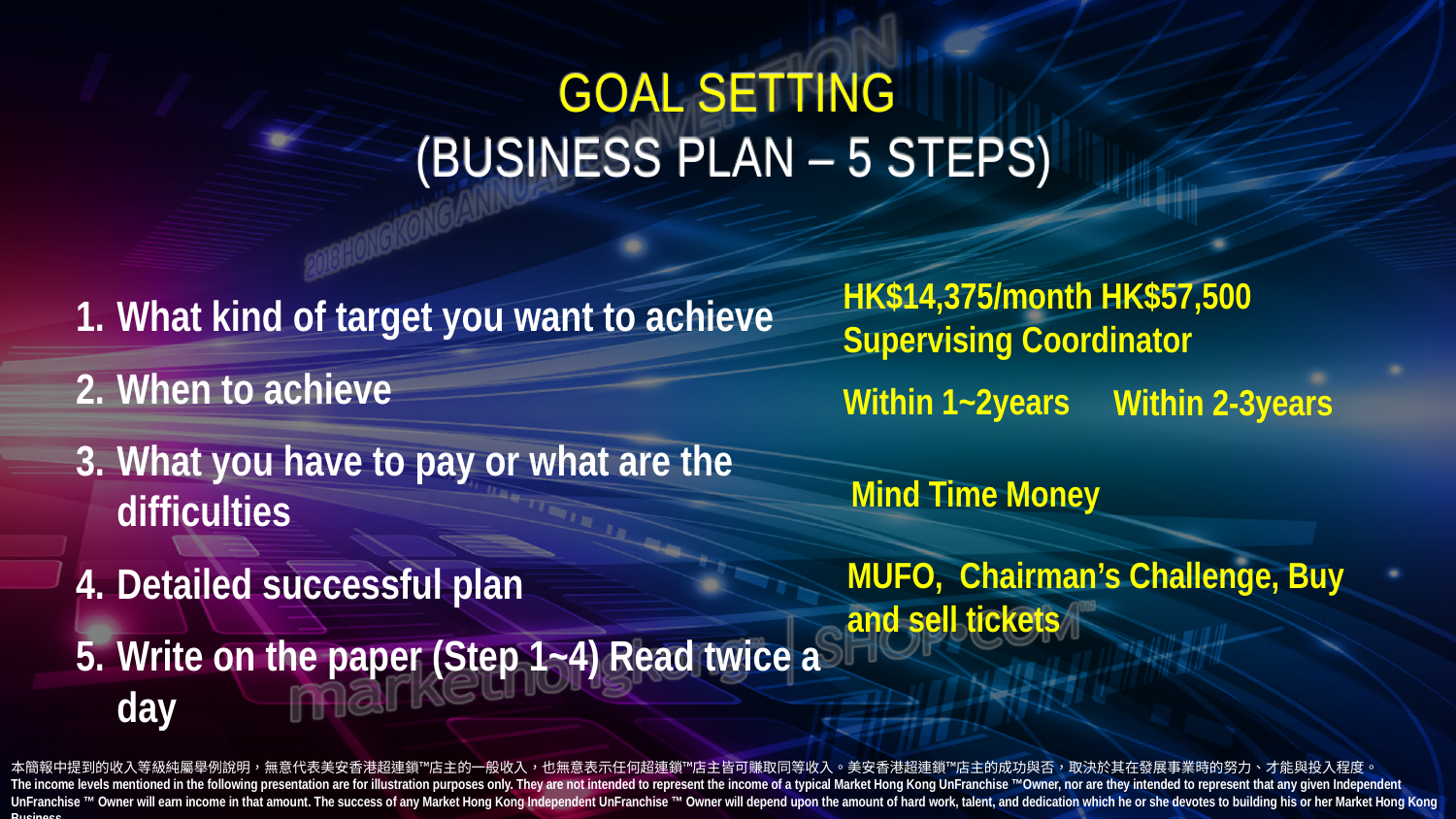

Goal Setting
 (Business plan – 5 steps)

HK$14,375/month HK$57,500 Supervising Coordinator
What kind of target you want to achieve
When to achieve
What you have to pay or what are the difficulties
Detailed successful plan
Write on the paper (Step 1~4) Read twice a day
Within 1~2years
Within 2-3years
Mind Time Money
MUFO,  Chairman’s Challenge, Buy and sell tickets

本簡報中提到的收入等級純屬舉例說明，無意代表美安香港超連鎖™店主的一般收入，也無意表示任何超連鎖™店主皆可賺取同等收入。美安香港超連鎖™店主的成功與否，取決於其在發展事業時的努力、才能與投入程度。
The income levels mentioned in the following presentation are for illustration purposes only. They are not intended to represent the income of a typical Market Hong Kong UnFranchise ™Owner, nor are they intended to represent that any given Independent UnFranchise ™ Owner will earn income in that amount. The success of any Market Hong Kong Independent UnFranchise ™ Owner will depend upon the amount of hard work, talent, and dedication which he or she devotes to building his or her Market Hong Kong Business.